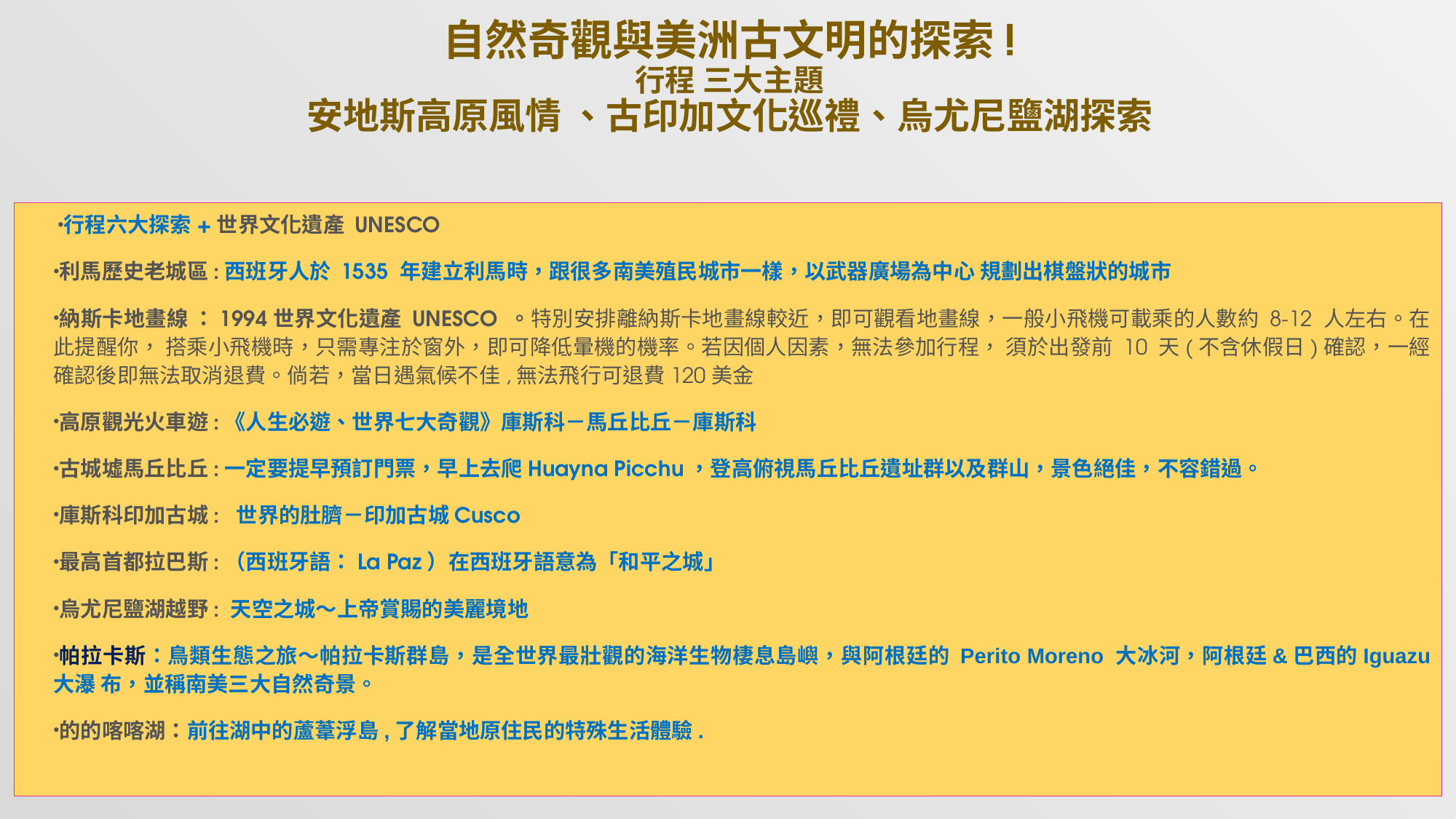

自然奇觀與美洲古文明的探索!
行程 三大主題
安地斯高原風情 、古印加文化巡禮、烏尤尼鹽湖探索

行程六大探索+世界文化遺產 UNESCO
利馬歷史老城區:西班牙人於 1535 年建立利馬時，跟很多南美殖民城市一樣，以武器廣場為中心 規劃出棋盤狀的城市
納斯卡地畫線 ：1994世界文化遺產 UNESCO 。特別安排離納斯卡地畫線較近，即可觀看地畫線，一般小飛機可載乘的人數約 8-12 人左右。在此提醒你， 搭乘小飛機時，只需專注於窗外，即可降低暈機的機率。若因個人因素，無法參加行程， 須於出發前 10 天(不含休假日)確認，一經確認後即無法取消退費。倘若，當日遇氣候不佳,無法飛行可退費120美金
高原觀光火車遊:《人生必遊、世界七大奇觀》庫斯科－馬丘比丘－庫斯科
古城墟馬丘比丘:一定要提早預訂門票，早上去爬Huayna Picchu，登高俯視馬丘比丘遺址群以及群山，景色絕佳，不容錯過。
庫斯科印加古城:  世界的肚臍－印加古城Cusco
最高首都拉巴斯:（西班牙語：La Paz）在西班牙語意為「和平之城」
烏尤尼鹽湖越野: 天空之城～上帝賞賜的美麗境地
帕拉卡斯：鳥類生態之旅～帕拉卡斯群島，是全世界最壯觀的海洋生物棲息島嶼，與阿根廷的 Perito Moreno 大冰河，阿根廷&巴西的Iguazu 大瀑 布，並稱南美三大自然奇景。
的的喀喀湖：前往湖中的蘆葦浮島,了解當地原住民的特殊生活體驗.